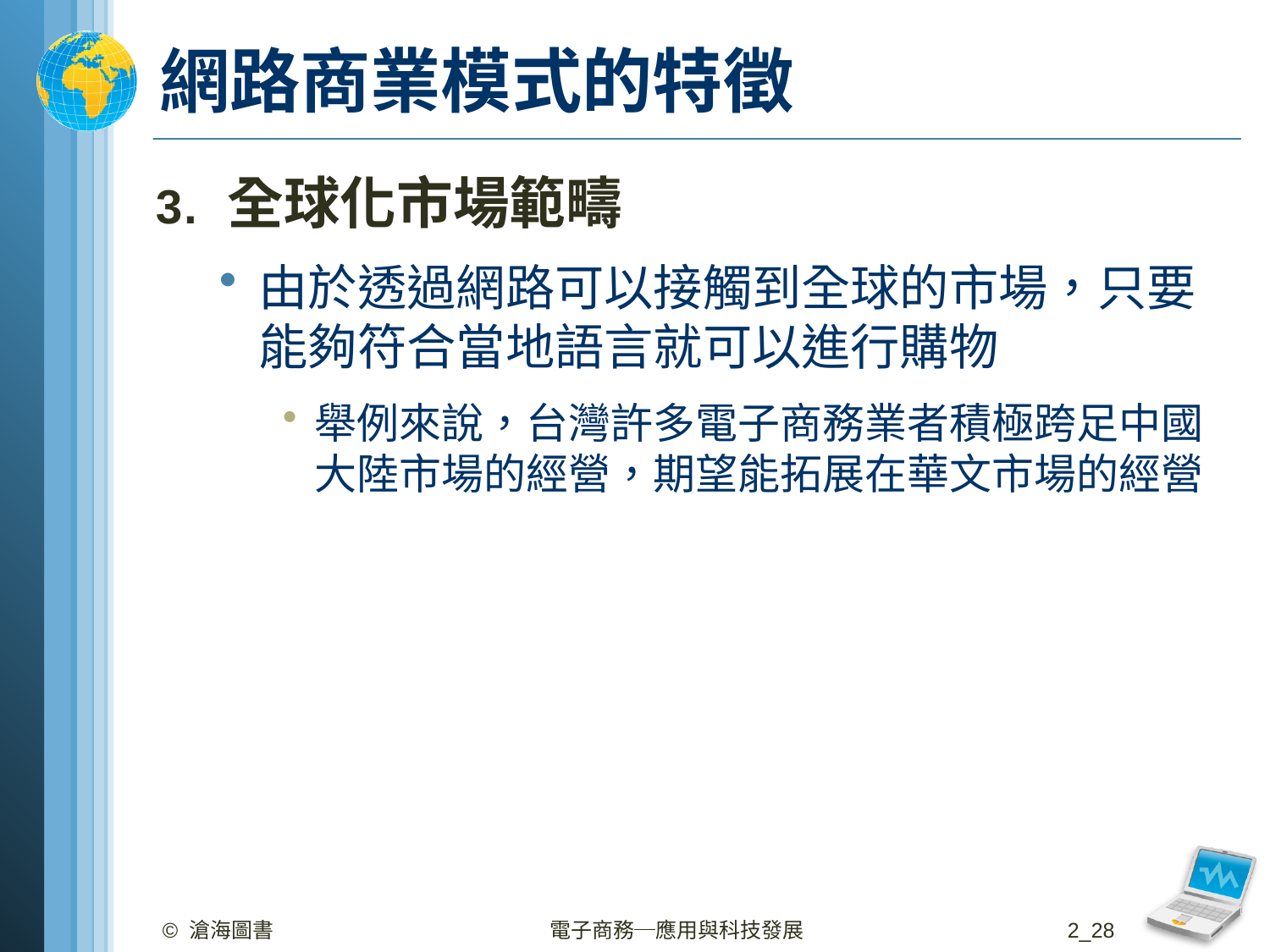

# 網路商業模式的特徵
全球化市場範疇
由於透過網路可以接觸到全球的市場，只要能夠符合當地語言就可以進行購物
舉例來說，台灣許多電子商務業者積極跨足中國大陸市場的經營，期望能拓展在華文市場的經營
© 滄海圖書
電子商務─應用與科技發展
2_28